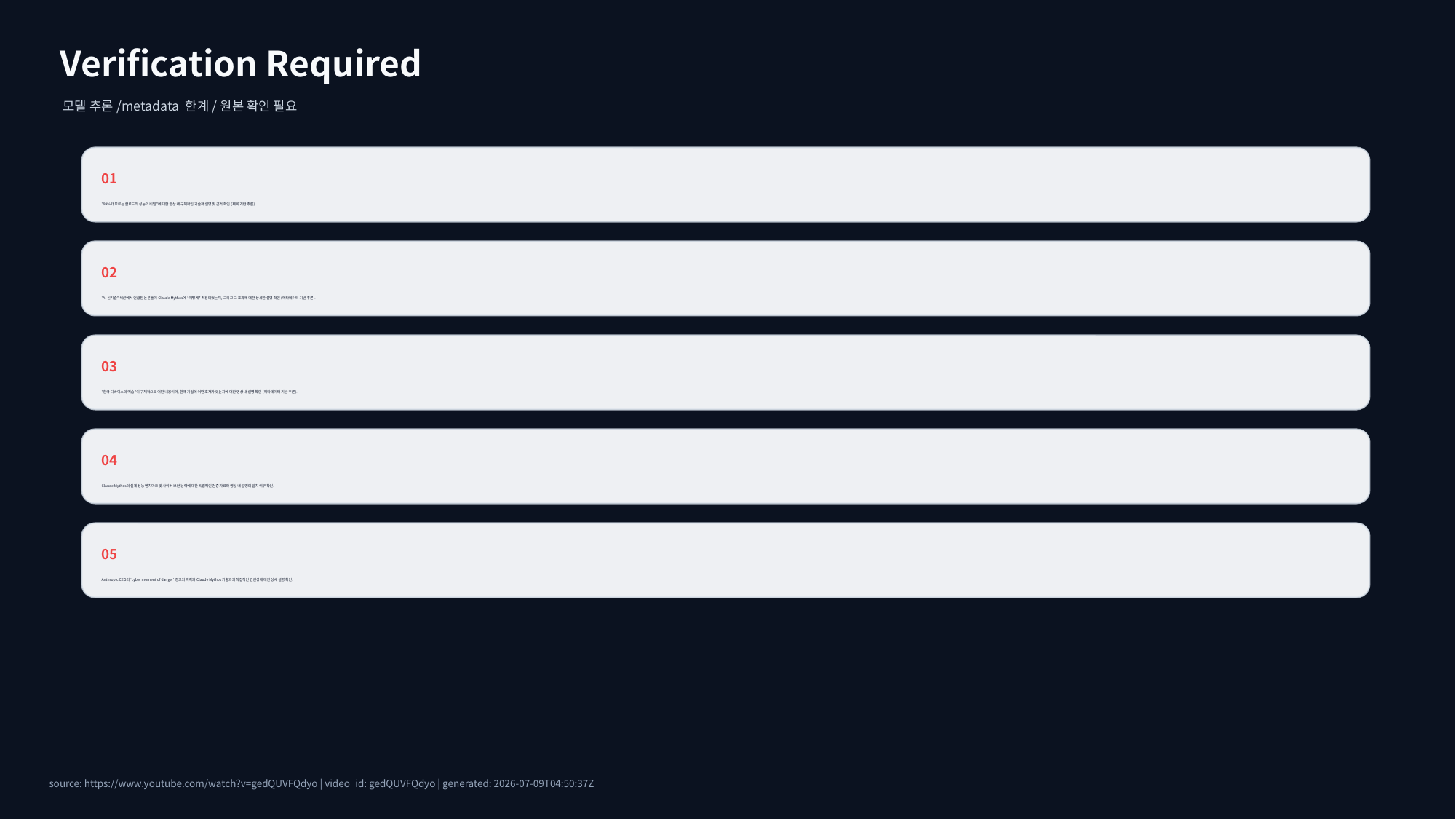

Verification Required
모델 추론/metadata 한계/원본 확인 필요

01
"99%가 모르는 클로드의 성능의 비밀"에 대한 영상 내 구체적인 기술적 설명 및 근거 확인 (제목 기반 추론).

02
"AI 신기술" 섹션에서 언급된 논문들이 Claude Mythos에 *어떻게* 적용되었는지, 그리고 그 효과에 대한 상세한 설명 확인 (메타데이터 기반 추론).

03
"한국 디바이스의 역습"이 구체적으로 어떤 내용이며, 한국 기업에 어떤 호재가 있는지에 대한 영상 내 설명 확인 (메타데이터 기반 추론).

04
Claude Mythos의 실제 성능 벤치마크 및 사이버 보안 능력에 대한 독립적인 검증 자료와 영상 내 설명의 일치 여부 확인.

05
Anthropic CEO의 'cyber moment of danger' 경고의 맥락과 Claude Mythos 기술과의 직접적인 연관성에 대한 상세 설명 확인.
source: https://www.youtube.com/watch?v=gedQUVFQdyo | video_id: gedQUVFQdyo | generated: 2026-07-09T04:50:37Z